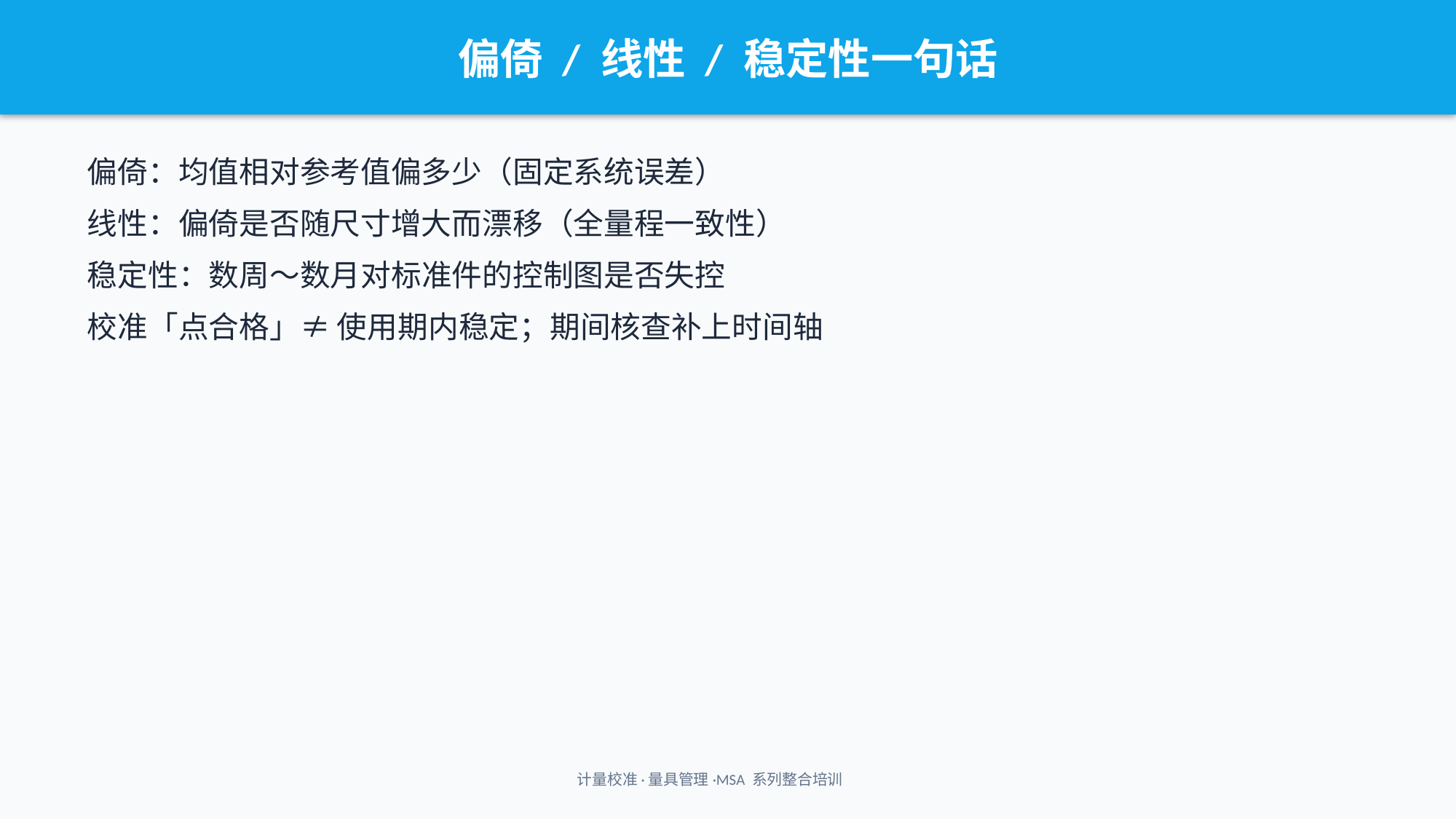

偏倚 / 线性 / 稳定性一句话
偏倚：均值相对参考值偏多少（固定系统误差）
线性：偏倚是否随尺寸增大而漂移（全量程一致性）
稳定性：数周～数月对标准件的控制图是否失控
校准「点合格」≠ 使用期内稳定；期间核查补上时间轴
计量校准·量具管理·MSA 系列整合培训